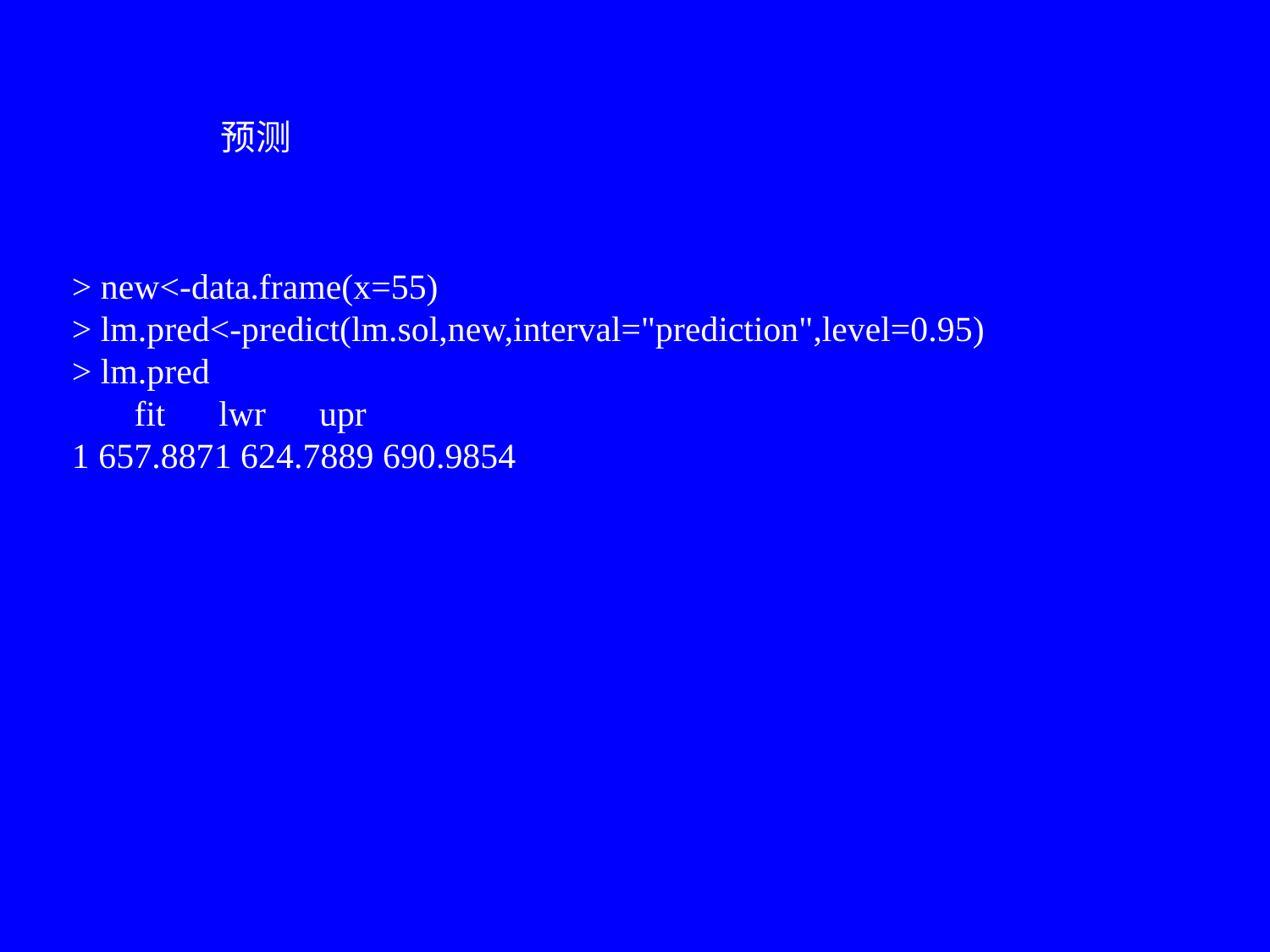

预测
> new<-data.frame(x=55)
> lm.pred<-predict(lm.sol,new,interval="prediction",level=0.95)
> lm.pred
       fit      lwr      upr
1 657.8871 624.7889 690.9854